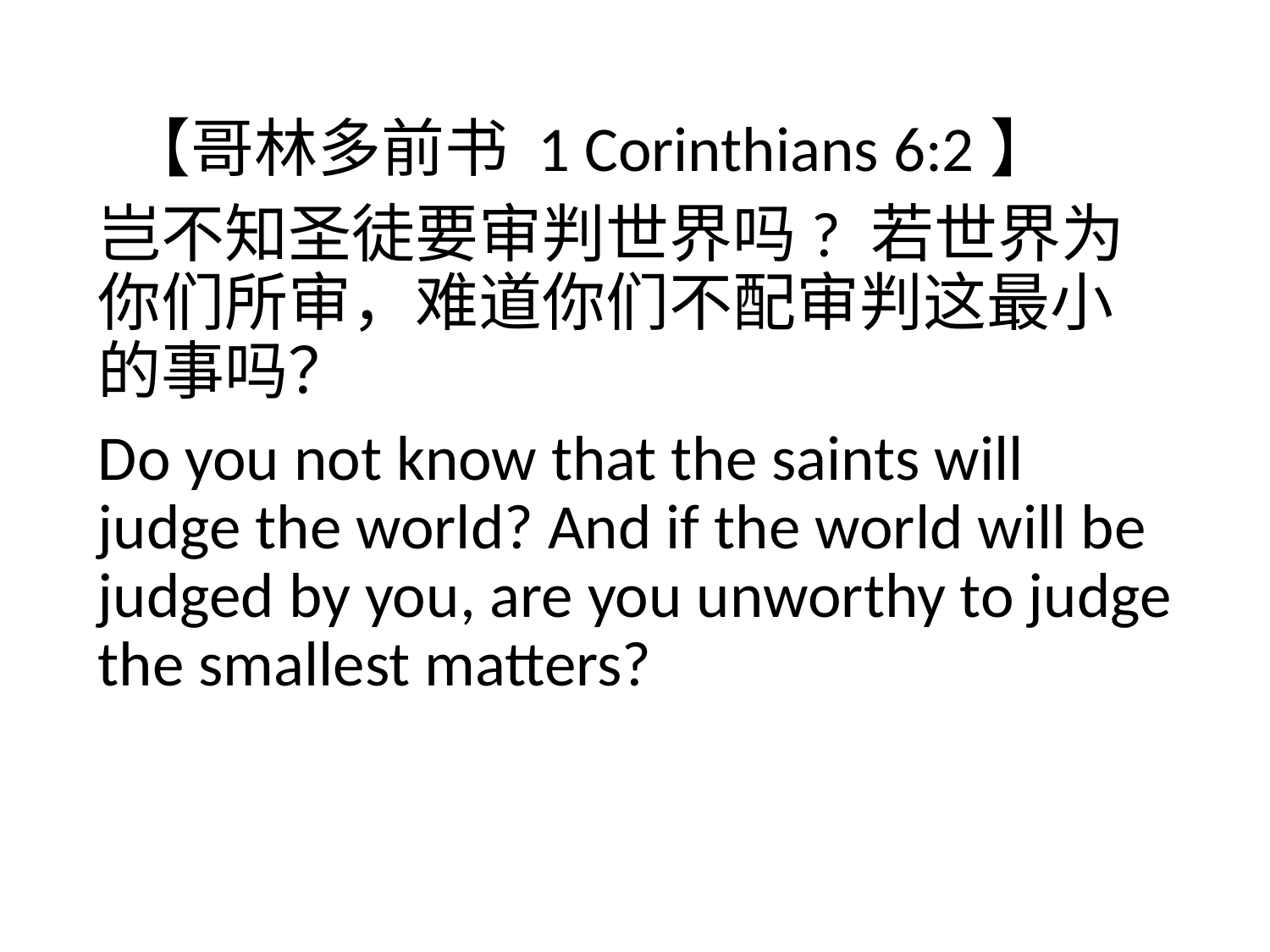

【哥林多前书 1 Corinthians 6:2】
岂不知圣徒要审判世界吗? 若世界为你们所审，难道你们不配审判这最小的事吗？
Do you not know that the saints will judge the world? And if the world will be judged by you, are you unworthy to judge the smallest matters?